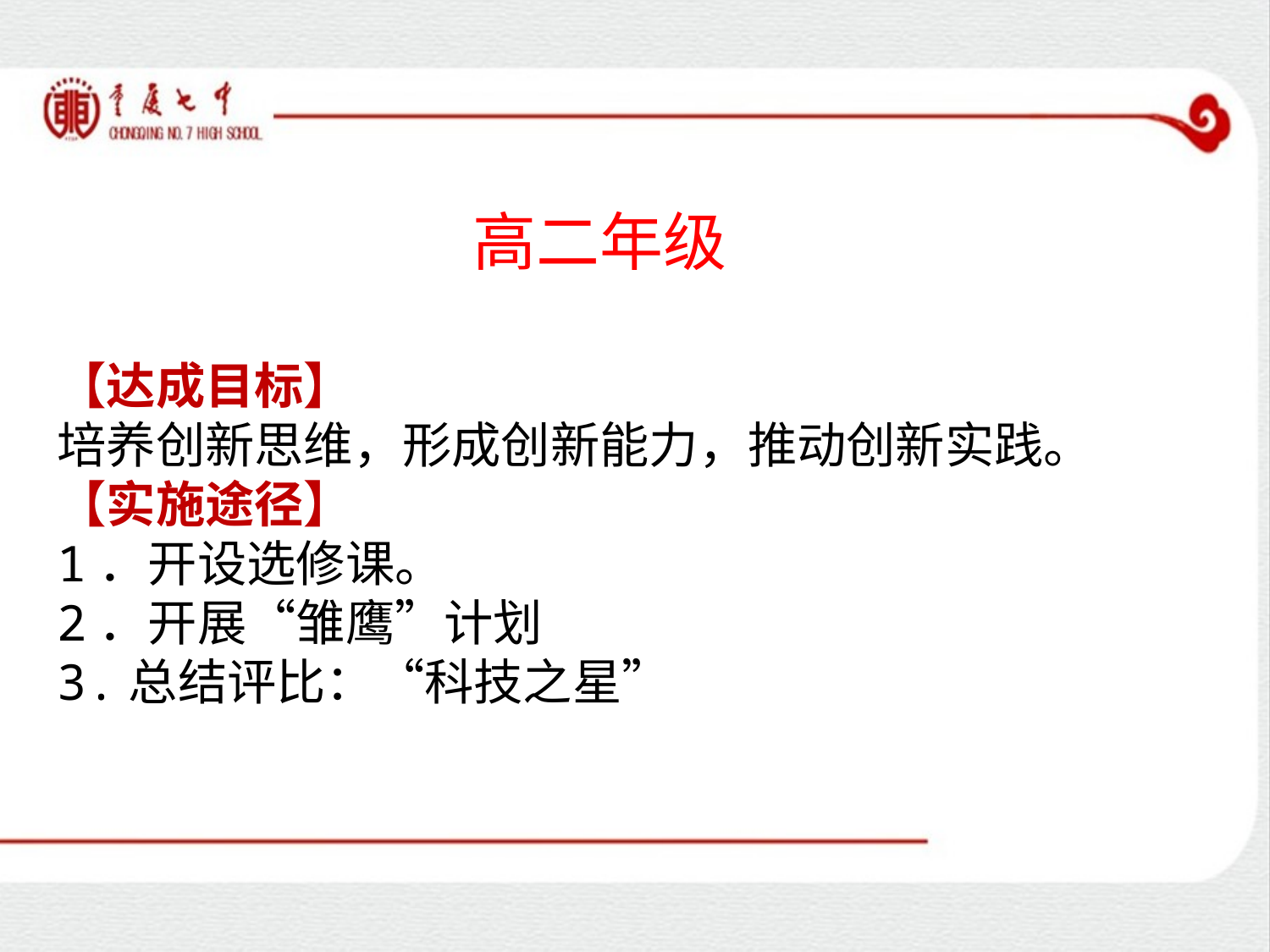

高二年级

【达成目标】
培养创新思维，形成创新能力，推动创新实践。
【实施途径】
1．开设选修课。
2．开展“雏鹰”计划
3.总结评比：“科技之星”